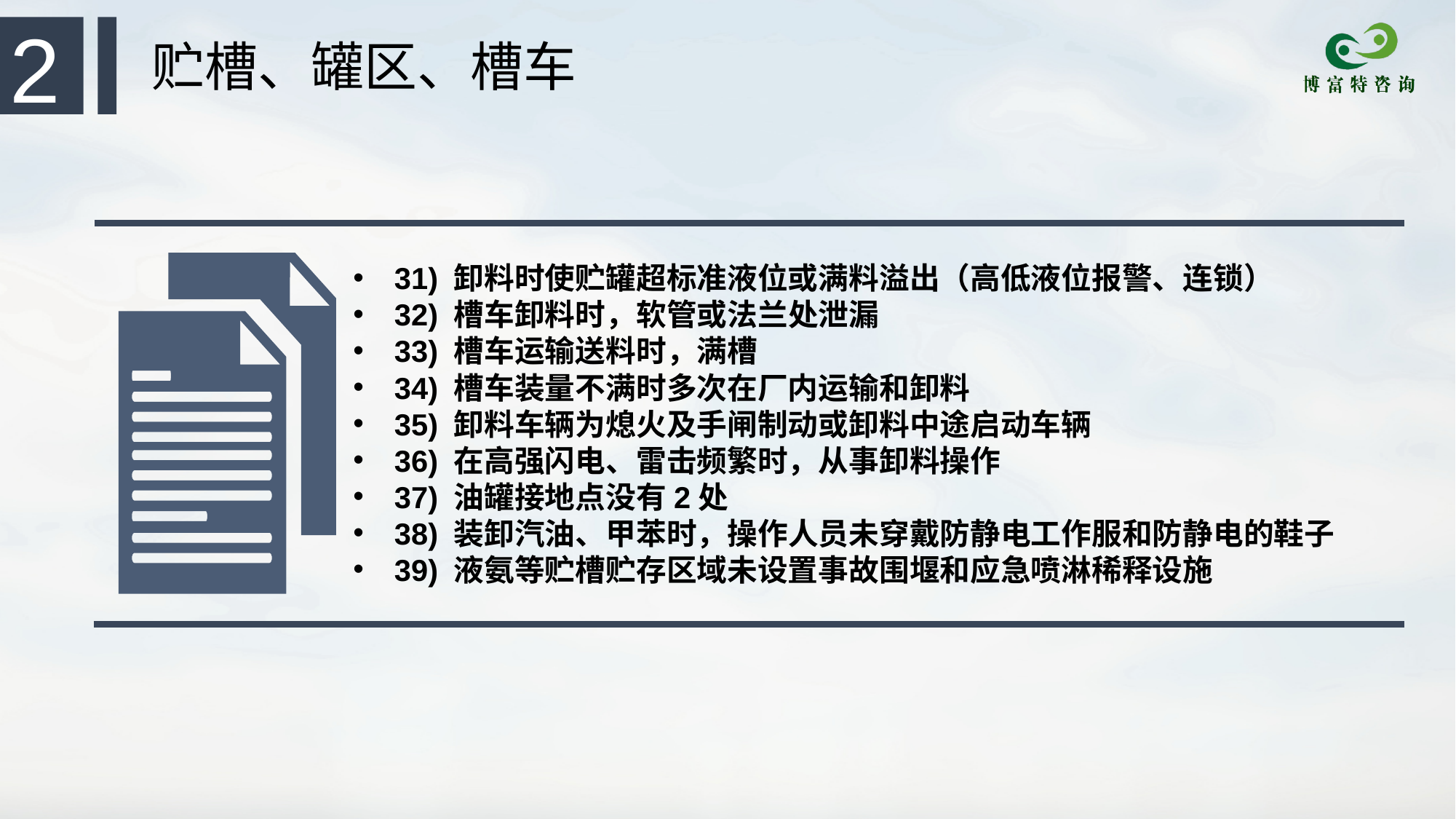

2

 贮槽、罐区、槽车
31) 卸料时使贮罐超标准液位或满料溢出（高低液位报警、连锁）
32) 槽车卸料时，软管或法兰处泄漏
33) 槽车运输送料时，满槽
34) 槽车装量不满时多次在厂内运输和卸料
35) 卸料车辆为熄火及手闸制动或卸料中途启动车辆
36) 在高强闪电、雷击频繁时，从事卸料操作
37) 油罐接地点没有2处
38) 装卸汽油、甲苯时，操作人员未穿戴防静电工作服和防静电的鞋子
39) 液氨等贮槽贮存区域未设置事故围堰和应急喷淋稀释设施